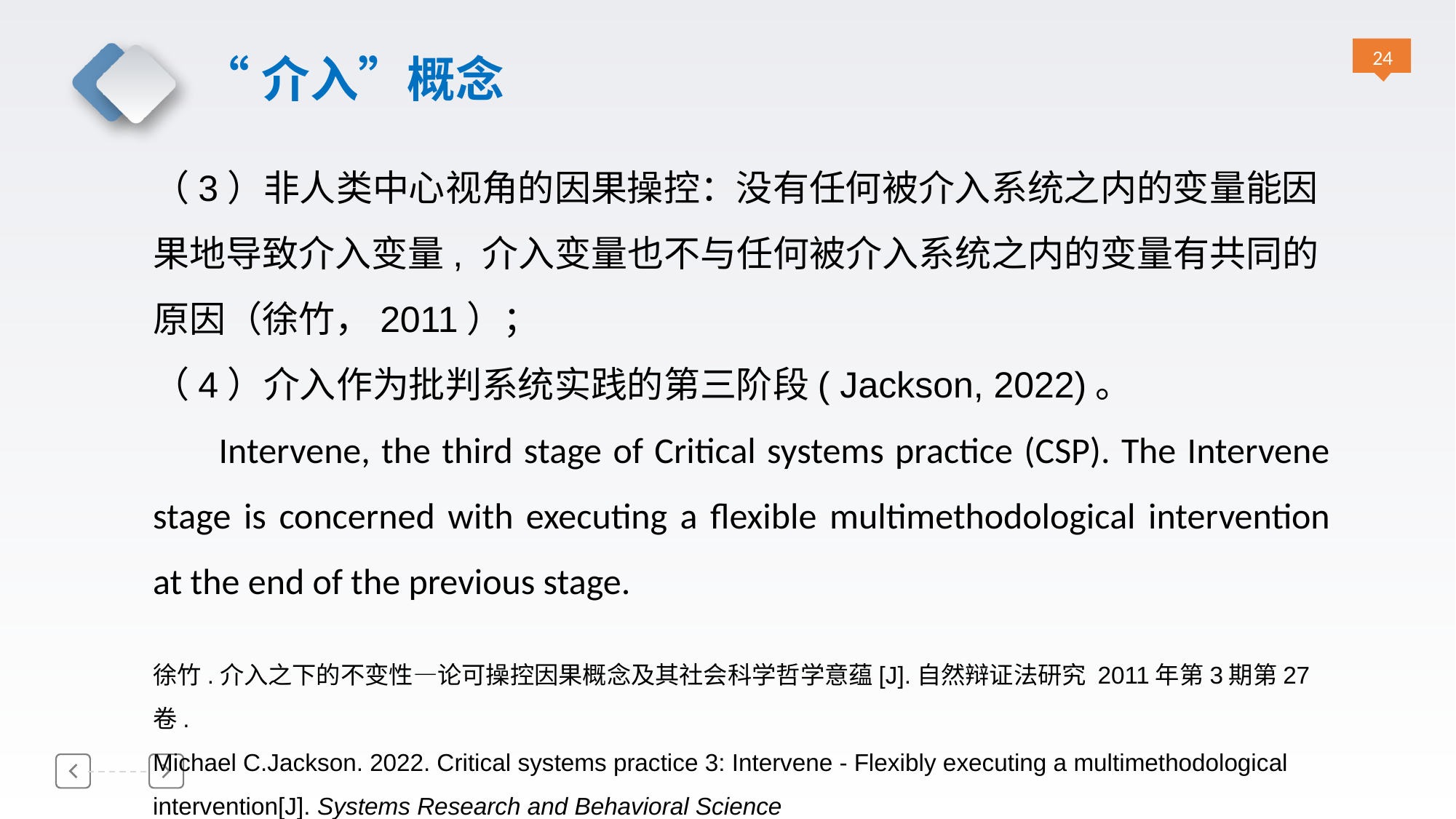

“介入”概念
（3）非人类中心视角的因果操控：没有任何被介入系统之内的变量能因果地导致介入变量, 介入变量也不与任何被介入系统之内的变量有共同的原因（徐竹，2011）；
（4）介入作为批判系统实践的第三阶段( Jackson, 2022)。
     Intervene, the third stage of Critical systems practice (CSP). The Intervene stage is concerned with executing a flexible multimethodological intervention at the end of the previous stage.

徐竹.介入之下的不变性—论可操控因果概念及其社会科学哲学意蕴[J].自然辩证法研究 2011年第3期第27卷.
Michael C.Jackson. 2022. Critical systems practice 3: Intervene - Flexibly executing a multimethodological intervention[J]. Systems Research and Behavioral Science